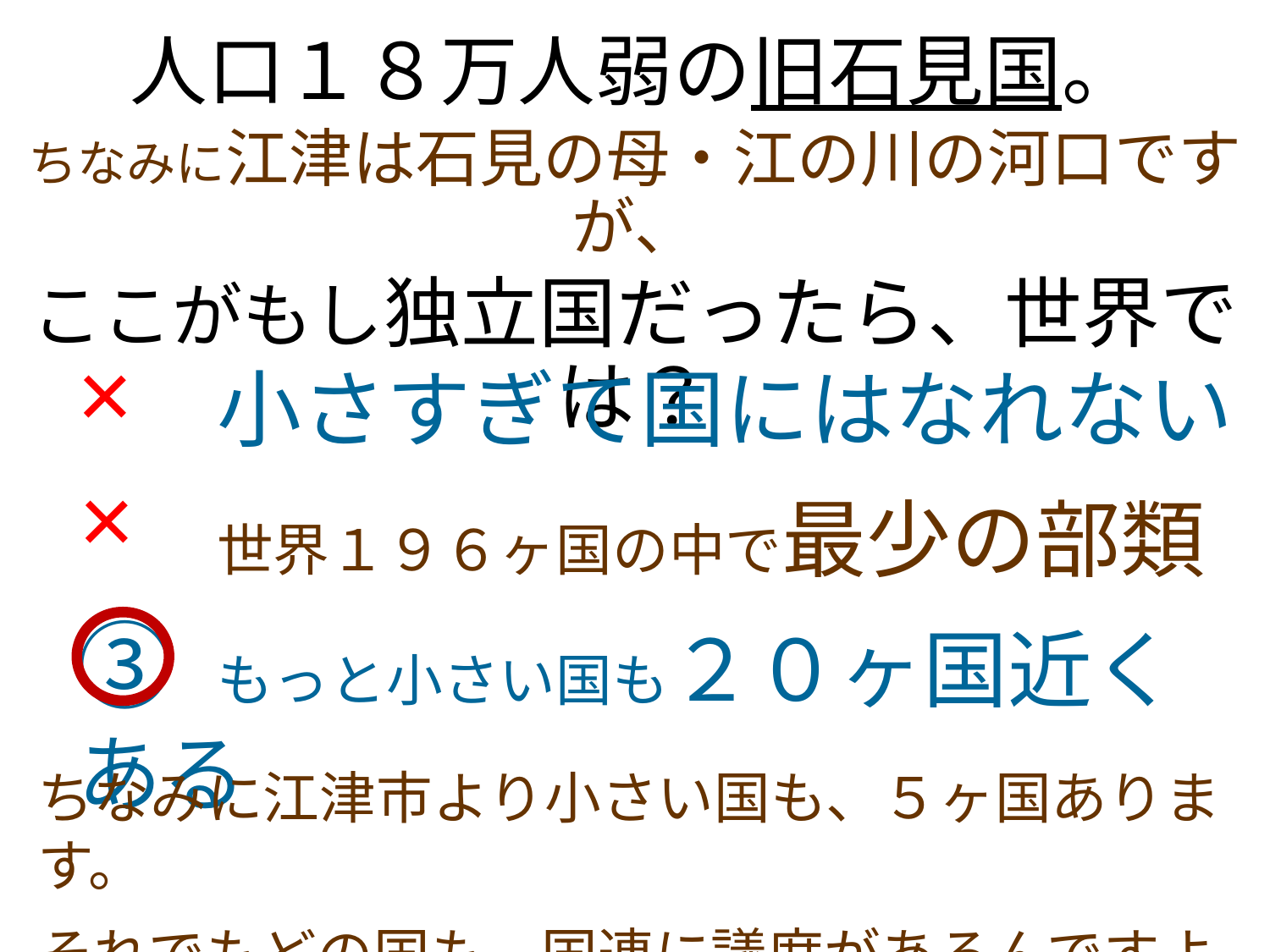

人口１８万人弱の旧石見国。
ちなみに江津は石見の母・江の川の河口ですが、
ここがもし独立国だったら、世界では？
① 小さすぎて国にはなれない
② 世界１９６ヶ国の中で最少の部類
③ もっと小さい国も２０ヶ国近くある
×
×

ちなみに江津市より小さい国も、５ヶ国あります。
それでもどの国も、国連に議席があるんですよ。